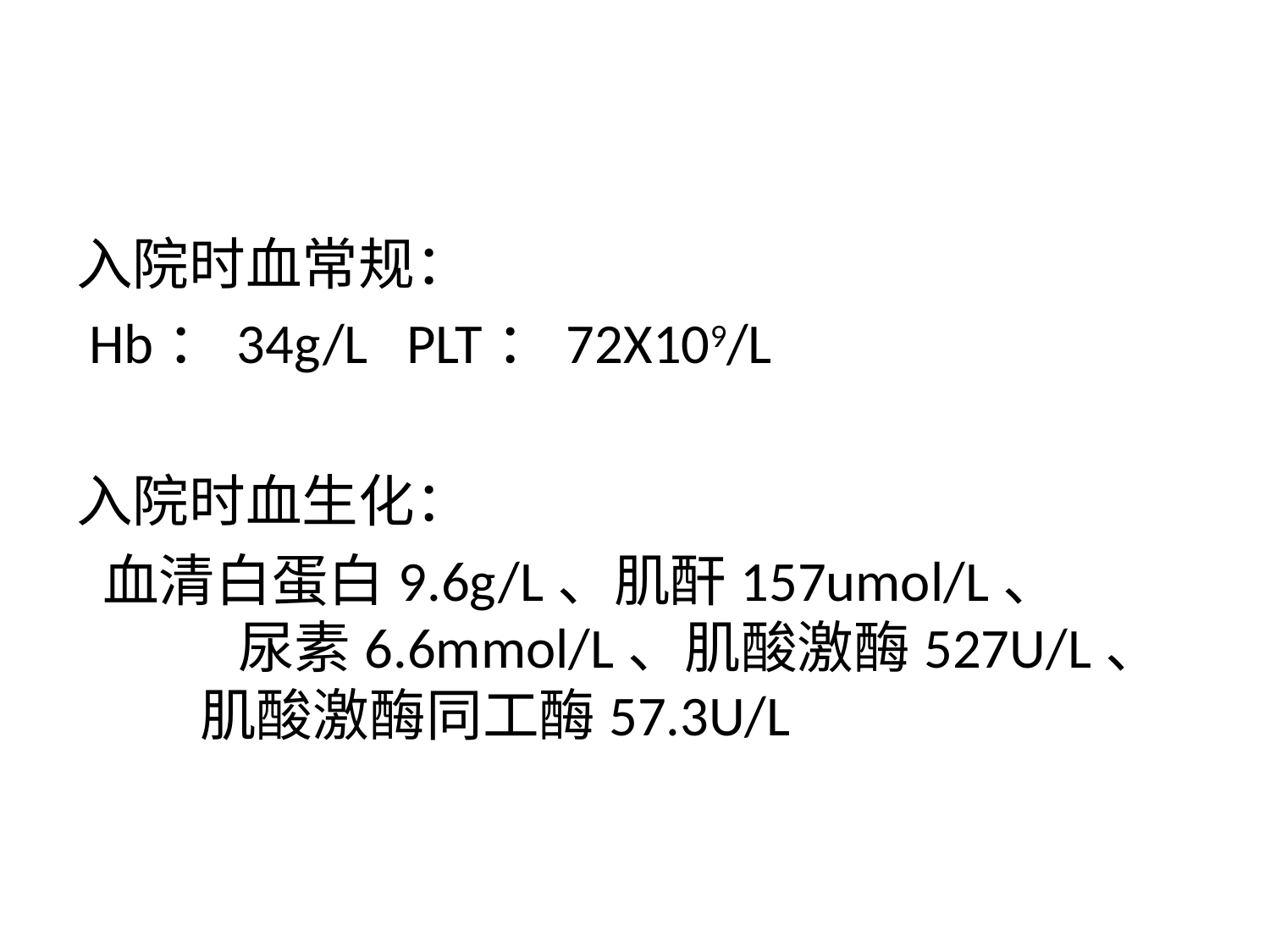

#
入院时血常规：
 Hb：34g/L   PLT：72X109/L

入院时血生化：
 血清白蛋白9.6g/L、肌酐157umol/L、                    尿素6.6mmol/L、肌酸激酶527U/L、         肌酸激酶同工酶57.3U/L